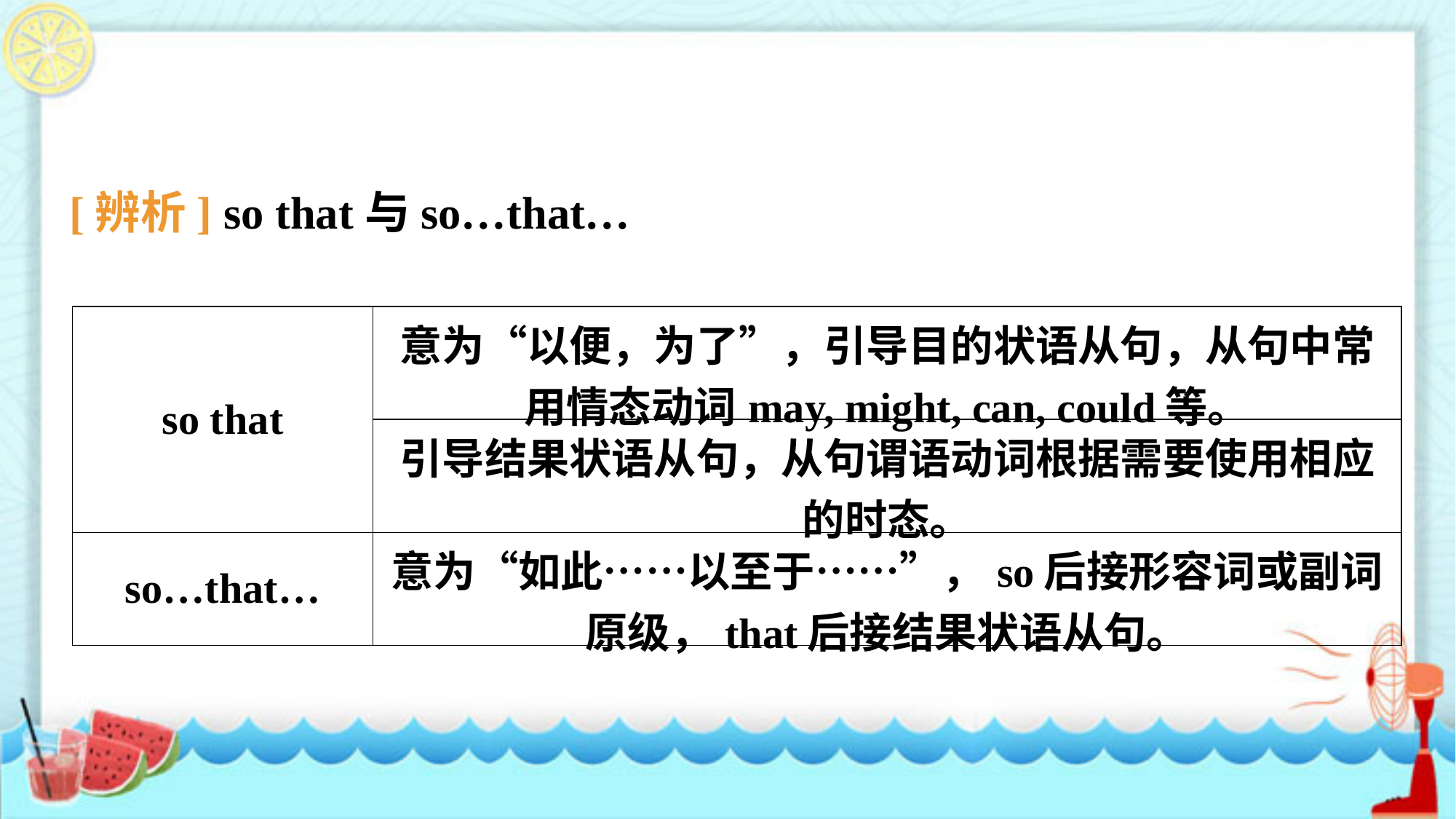

[辨析] so that与so…that…
| so that | 意为“以便，为了”，引导目的状语从句，从句中常用情态动词may, might, can, could等。 |
| --- | --- |
|  | 引导结果状语从句，从句谓语动词根据需要使用相应的时态。 |
| so…that… | 意为“如此……以至于……”，so后接形容词或副词原级，that后接结果状语从句。 |